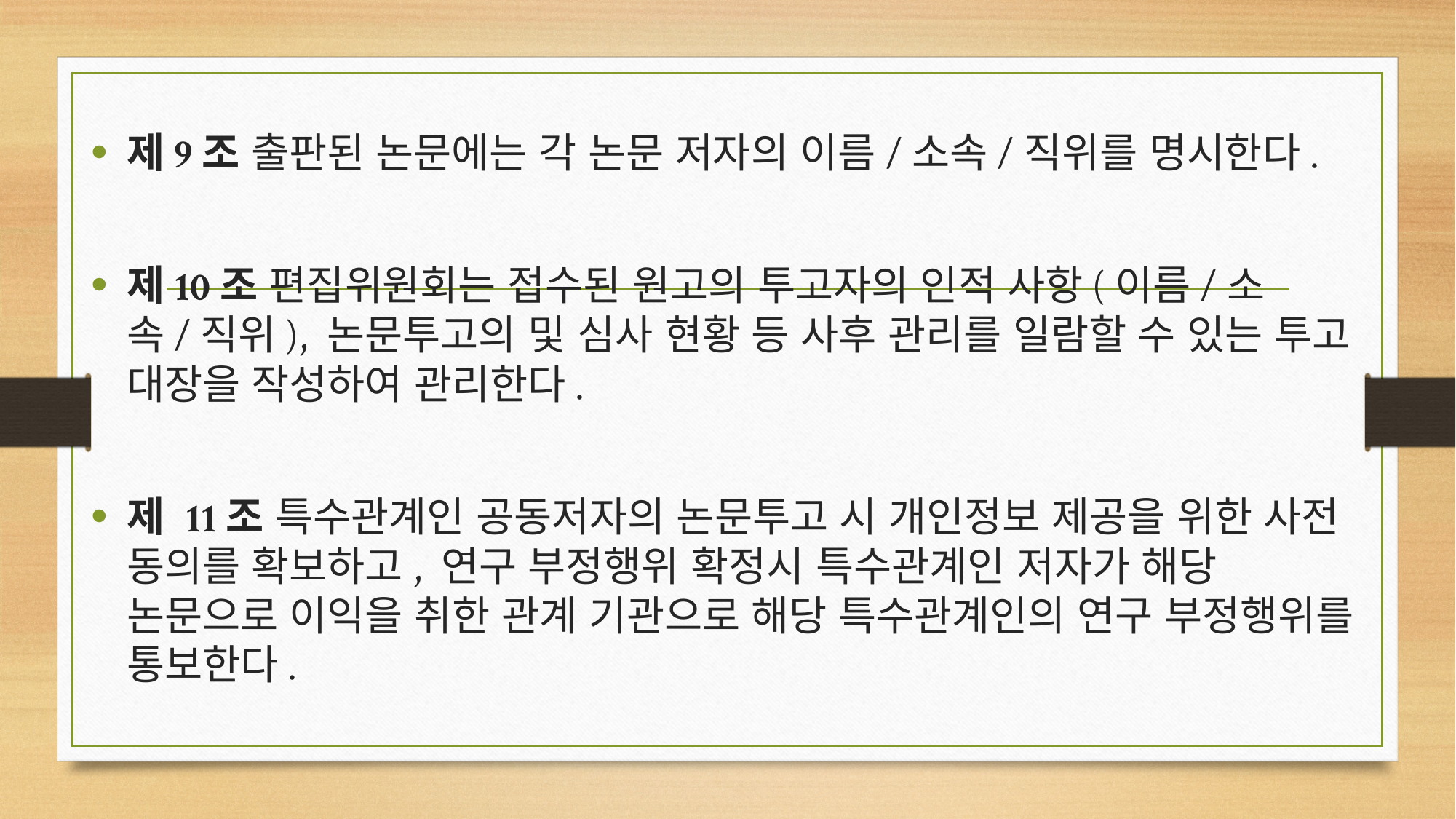

#
제9조 출판된 논문에는 각 논문 저자의 이름/소속/직위를 명시한다.

제10조 편집위원회는 접수된 원고의 투고자의 인적 사항(이름/소속/직위), 논문투고의 및 심사 현황 등 사후 관리를 일람할 수 있는 투고 대장을 작성하여 관리한다.

제 11조 특수관계인 공동저자의 논문투고 시 개인정보 제공을 위한 사전 동의를 확보하고, 연구 부정행위 확정시 특수관계인 저자가 해당 논문으로 이익을 취한 관계 기관으로 해당 특수관계인의 연구 부정행위를 통보한다.